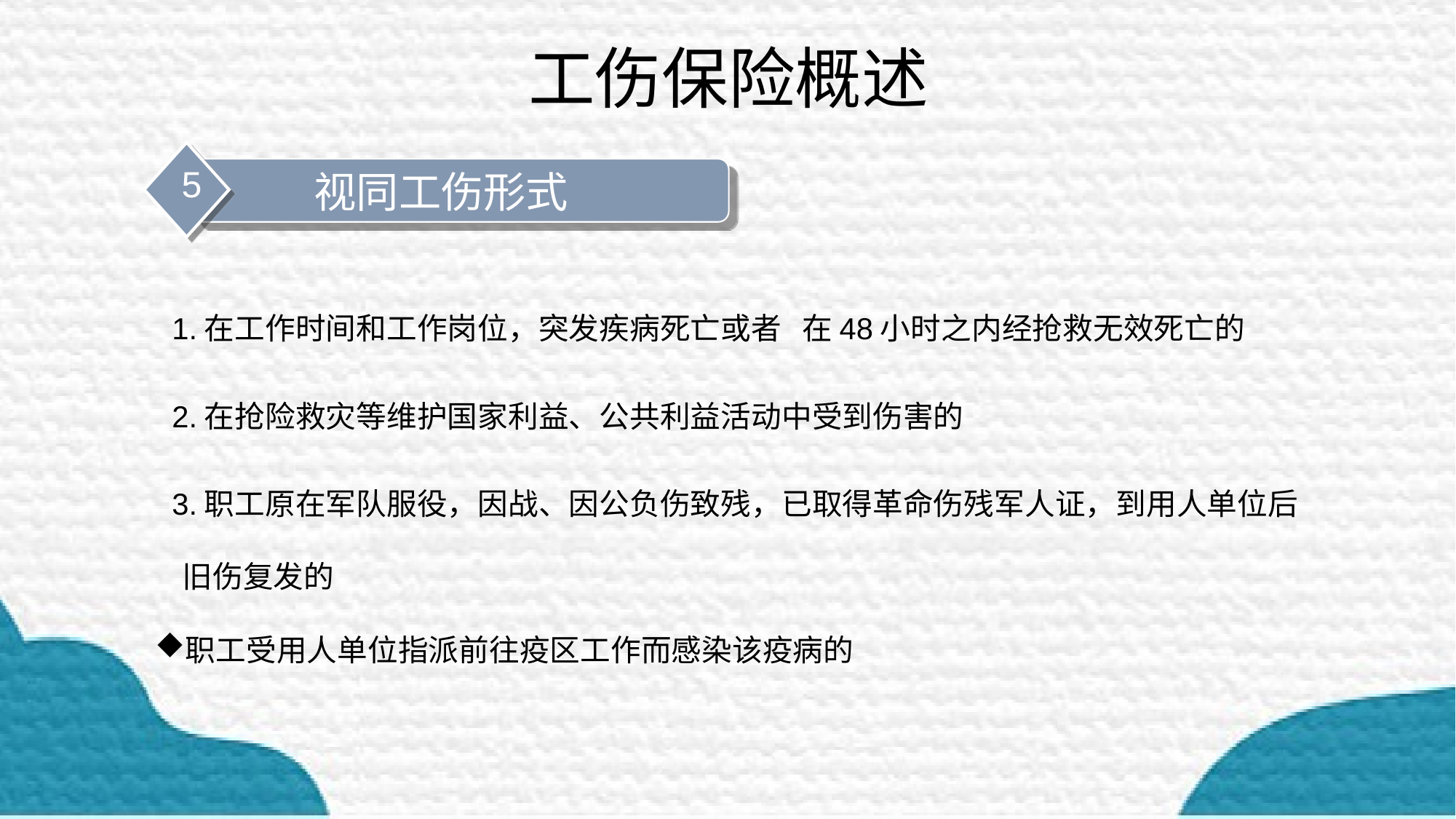

# 工伤保险概述

5

视同工伤形式
  1.在工作时间和工作岗位，突发疾病死亡或者   在48小时之内经抢救无效死亡的
  2.在抢险救灾等维护国家利益、公共利益活动中受到伤害的
  3.职工原在军队服役，因战、因公负伤致残，已取得革命伤残军人证，到用人单位后旧伤复发的
职工受用人单位指派前往疫区工作而感染该疫病的